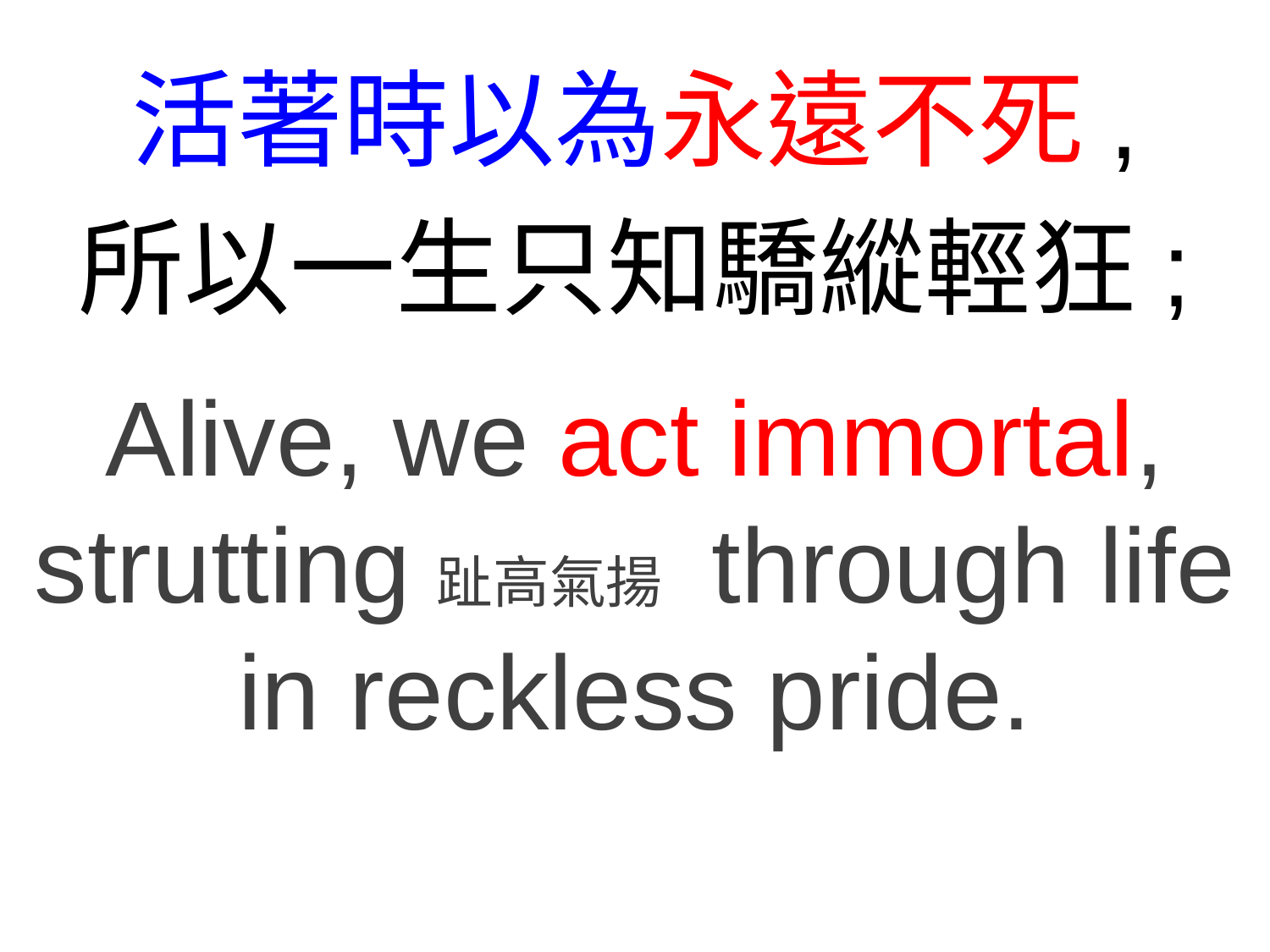

活著時以為永遠不死,
所以一生只知驕縱輕狂;
Alive, we act immortal,
strutting趾高氣揚 through life in reckless pride.